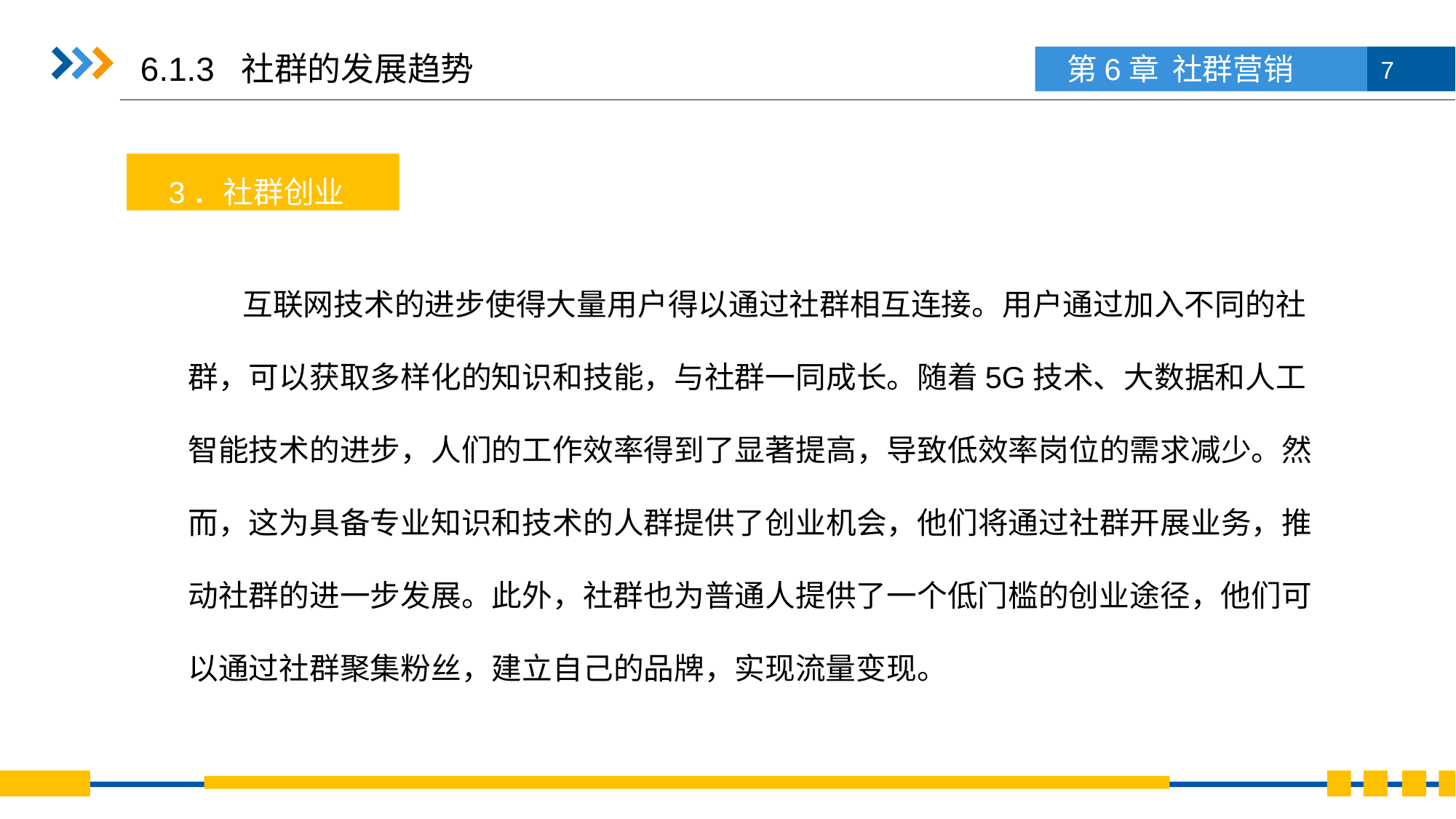

6.1.3  社群的发展趋势
3．社群创业
互联网技术的进步使得大量用户得以通过社群相互连接。用户通过加入不同的社群，可以获取多样化的知识和技能，与社群一同成长。随着5G技术、大数据和人工智能技术的进步，人们的工作效率得到了显著提高，导致低效率岗位的需求减少。然而，这为具备专业知识和技术的人群提供了创业机会，他们将通过社群开展业务，推动社群的进一步发展。此外，社群也为普通人提供了一个低门槛的创业途径，他们可以通过社群聚集粉丝，建立自己的品牌，实现流量变现。